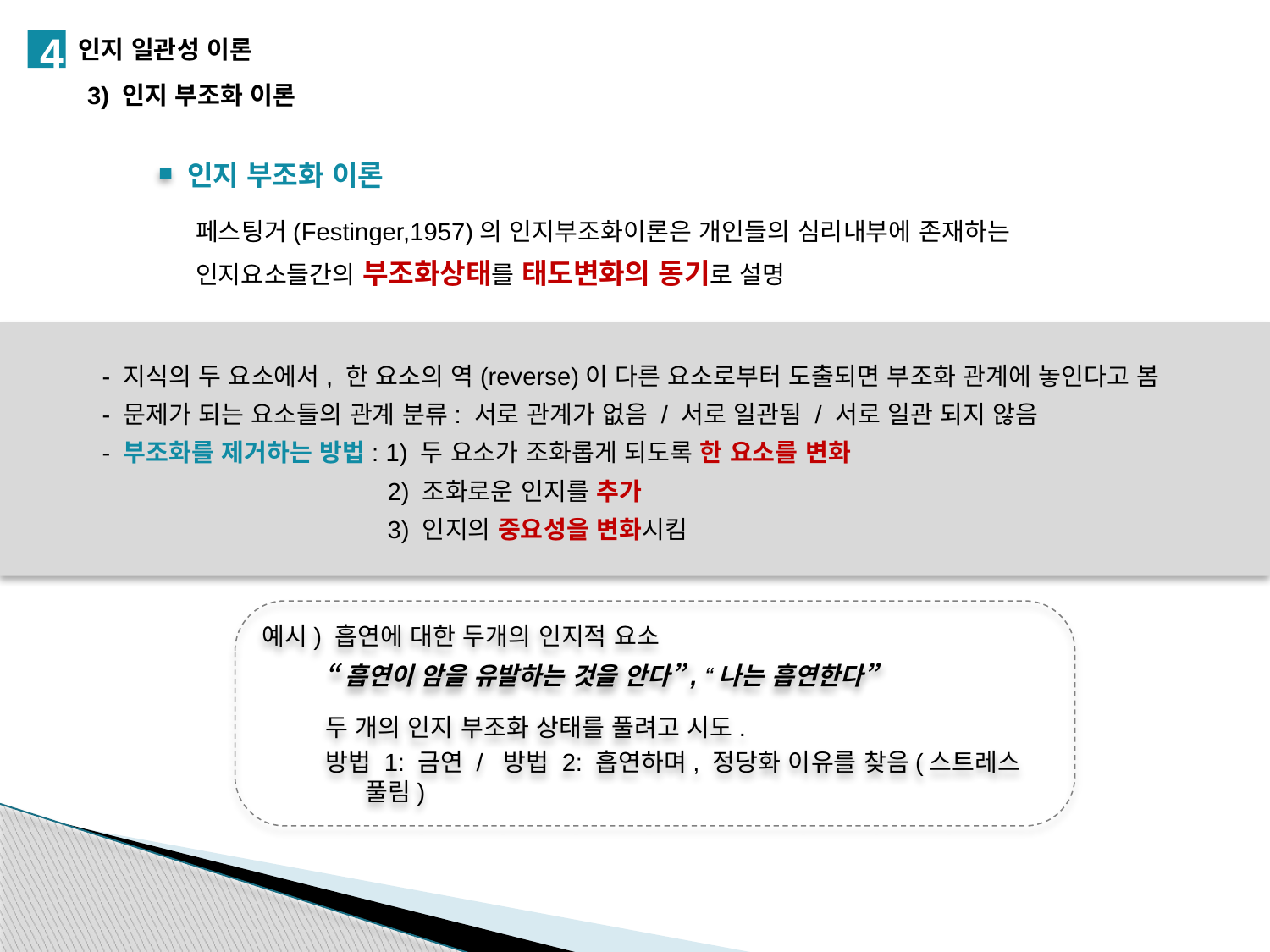

4
인지 일관성 이론

3) 인지 부조화 이론
인지 부조화 이론

페스팅거(Festinger,1957)의 인지부조화이론은 개인들의 심리내부에 존재하는
인지요소들간의 부조화상태를 태도변화의 동기로 설명

- 지식의 두 요소에서, 한 요소의 역(reverse)이 다른 요소로부터 도출되면 부조화 관계에 놓인다고 봄
- 문제가 되는 요소들의 관계 분류: 서로 관계가 없음 / 서로 일관됨 / 서로 일관 되지 않음
- 부조화를 제거하는 방법: 1) 두 요소가 조화롭게 되도록 한 요소를 변화
                                        2) 조화로운 인지를 추가
                                        3) 인지의 중요성을 변화시킴
예시) 흡연에 대한 두개의 인지적 요소
         “흡연이 암을 유발하는 것을 안다”, “나는 흡연한다”

두 개의 인지 부조화 상태를 풀려고 시도.
방법 1: 금연 /  방법 2: 흡연하며, 정당화 이유를 찾음(스트레스 풀림)